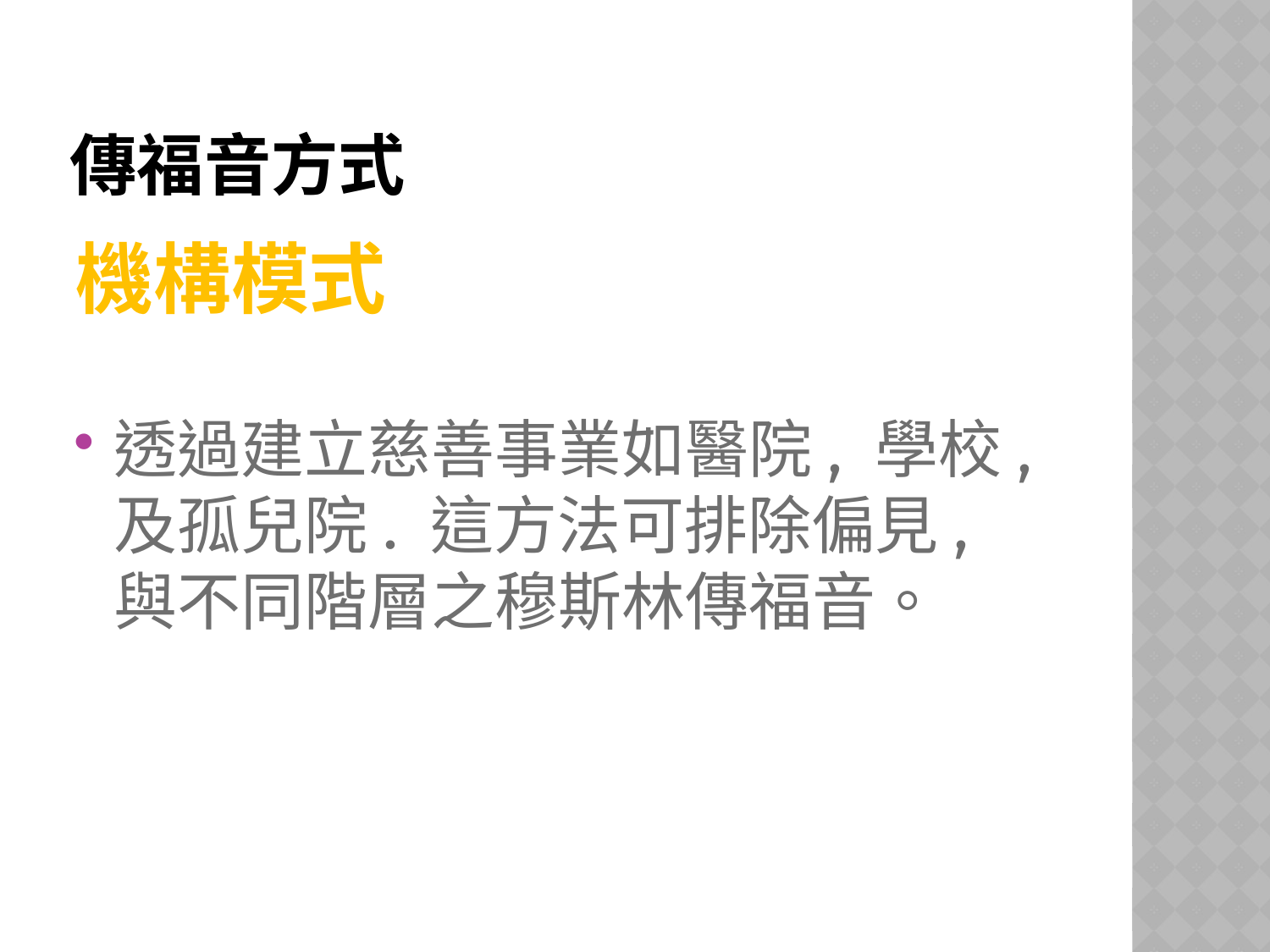

# 傳福音方式
機構模式

透過建立慈善事業如醫院, 學校, 及孤兒院. 這方法可排除偏見, 與不同階層之穆斯林傳福音。